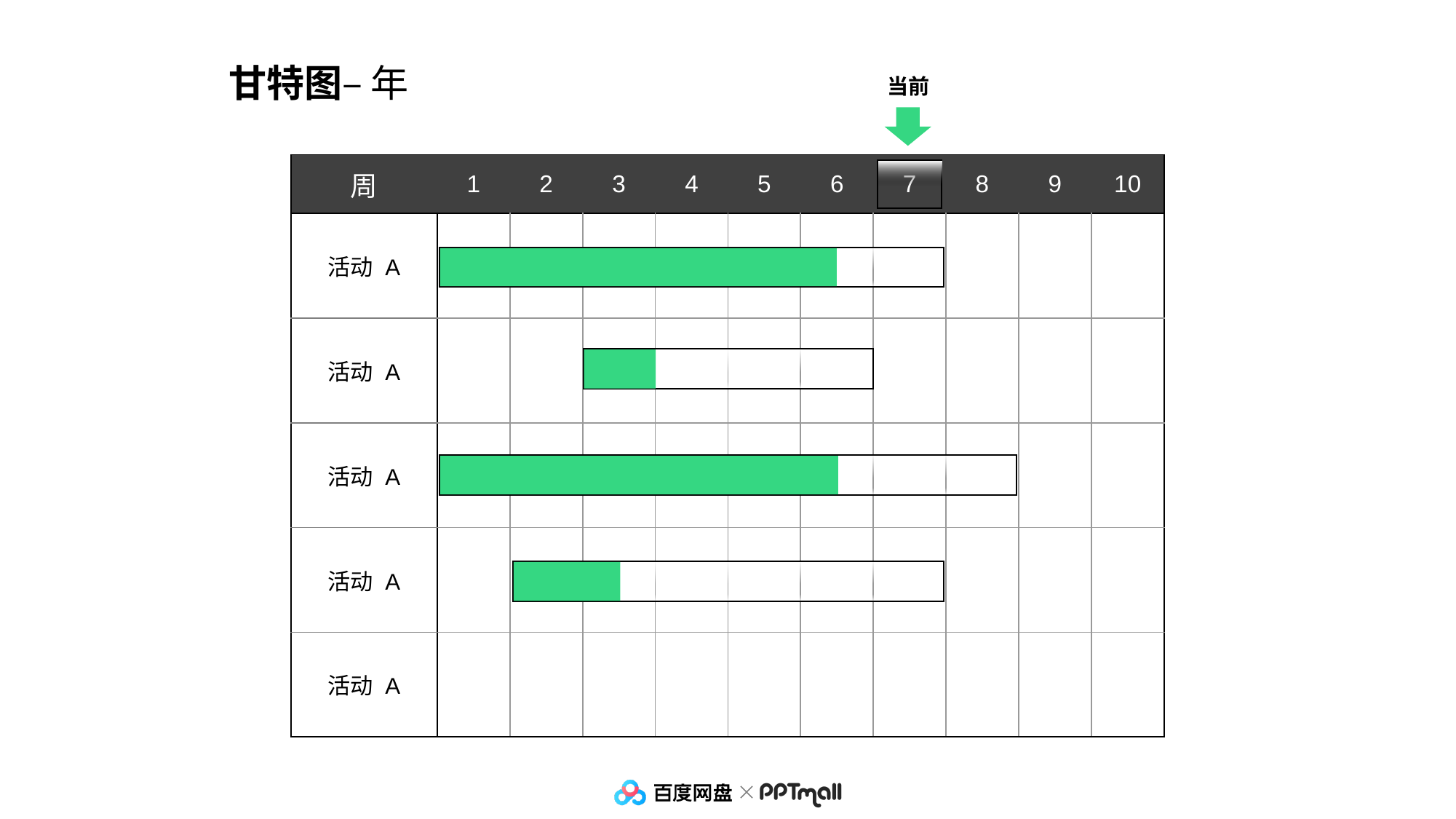

甘特图– 年
当前

| 周 | 1 | 2 | 3 | 4 | 5 | 6 | 7 | 8 | 9 | 10 |
| --- | --- | --- | --- | --- | --- | --- | --- | --- | --- | --- |
| 活动 A |  |  |  |  |  |  |  |  |  |  |
| 活动 A |  |  |  |  |  |  |  |  |  |  |
| 活动 A |  |  |  |  |  |  |  |  |  |  |
| 活动 A |  |  |  |  |  |  |  |  |  |  |
| 活动 A |  |  |  |  |  |  |  |  |  |  |